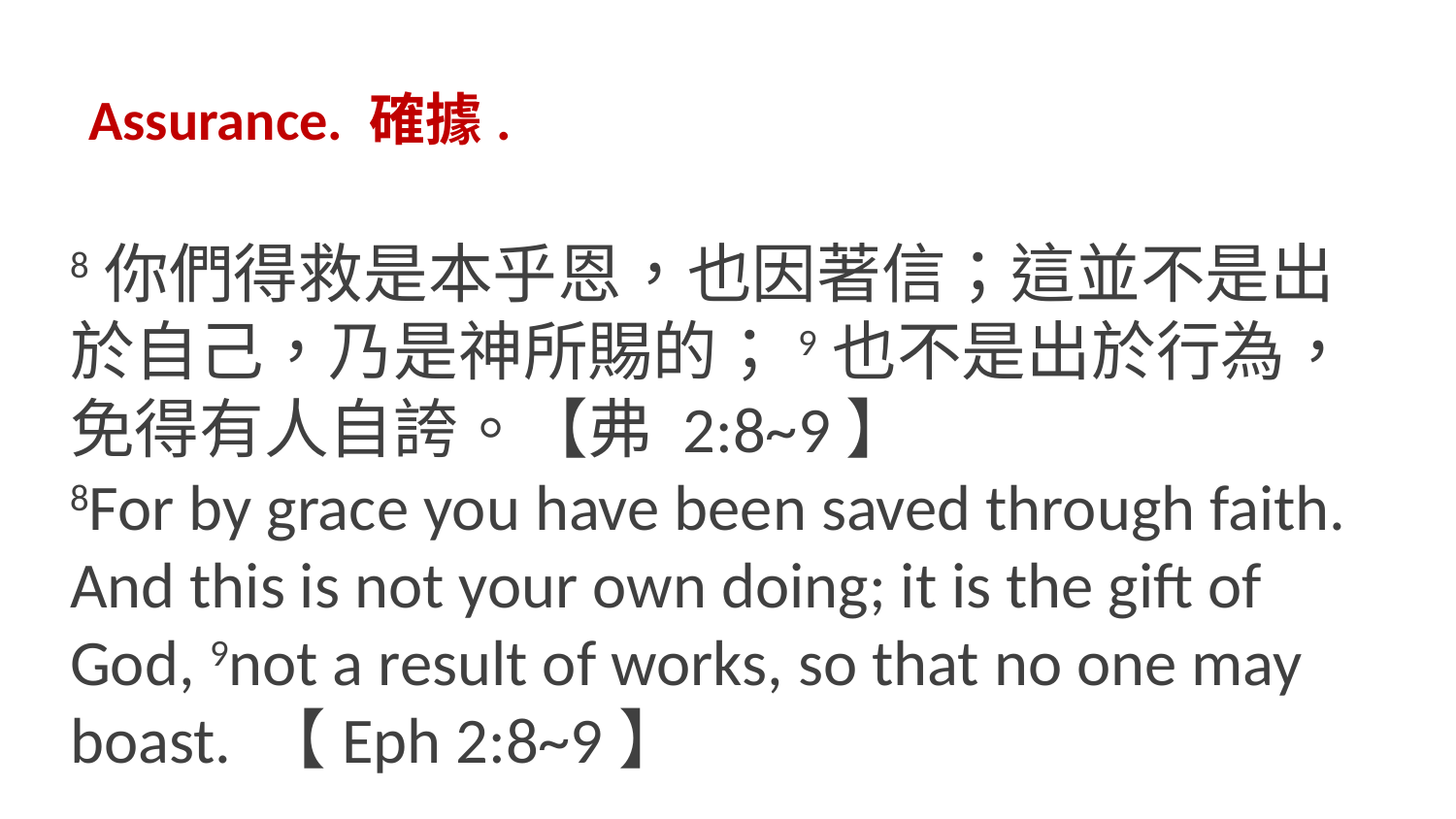

Assurance. 確據.
8你們得救是本乎恩，也因著信；這並不是出於自己，乃是神所賜的；9也不是出於行為，免得有人自誇。【弗 2:8~9】
8For by grace you have been saved through faith. And this is not your own doing; it is the gift of God, 9not a result of works, so that no one may boast. 【Eph 2:8~9】